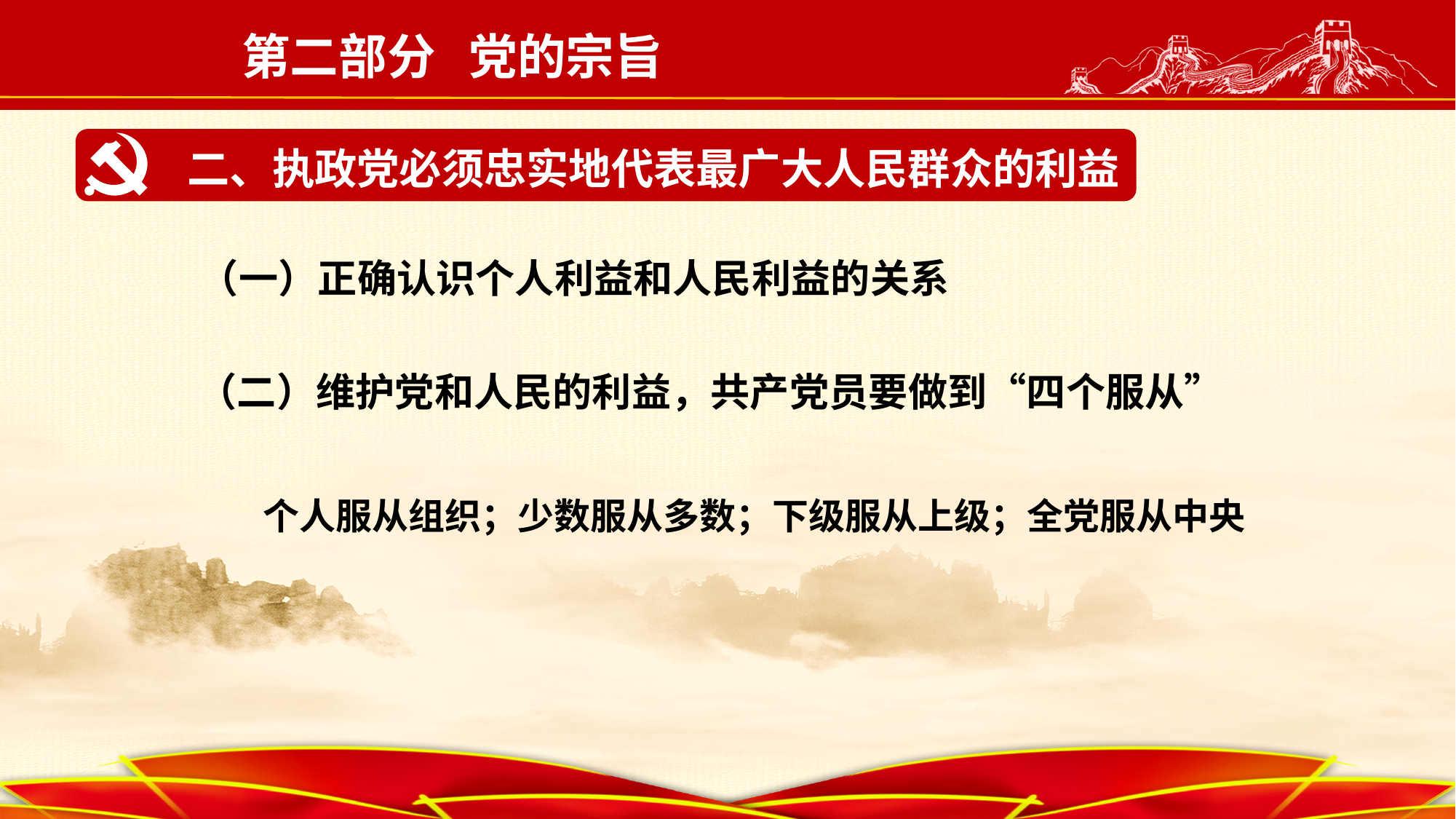

第二部分   党的宗旨

二、执政党必须忠实地代表最广大人民群众的利益
（一）正确认识个人利益和人民利益的关系
（二）维护党和人民的利益，共产党员要做到“四个服从”

个人服从组织；少数服从多数；下级服从上级；全党服从中央